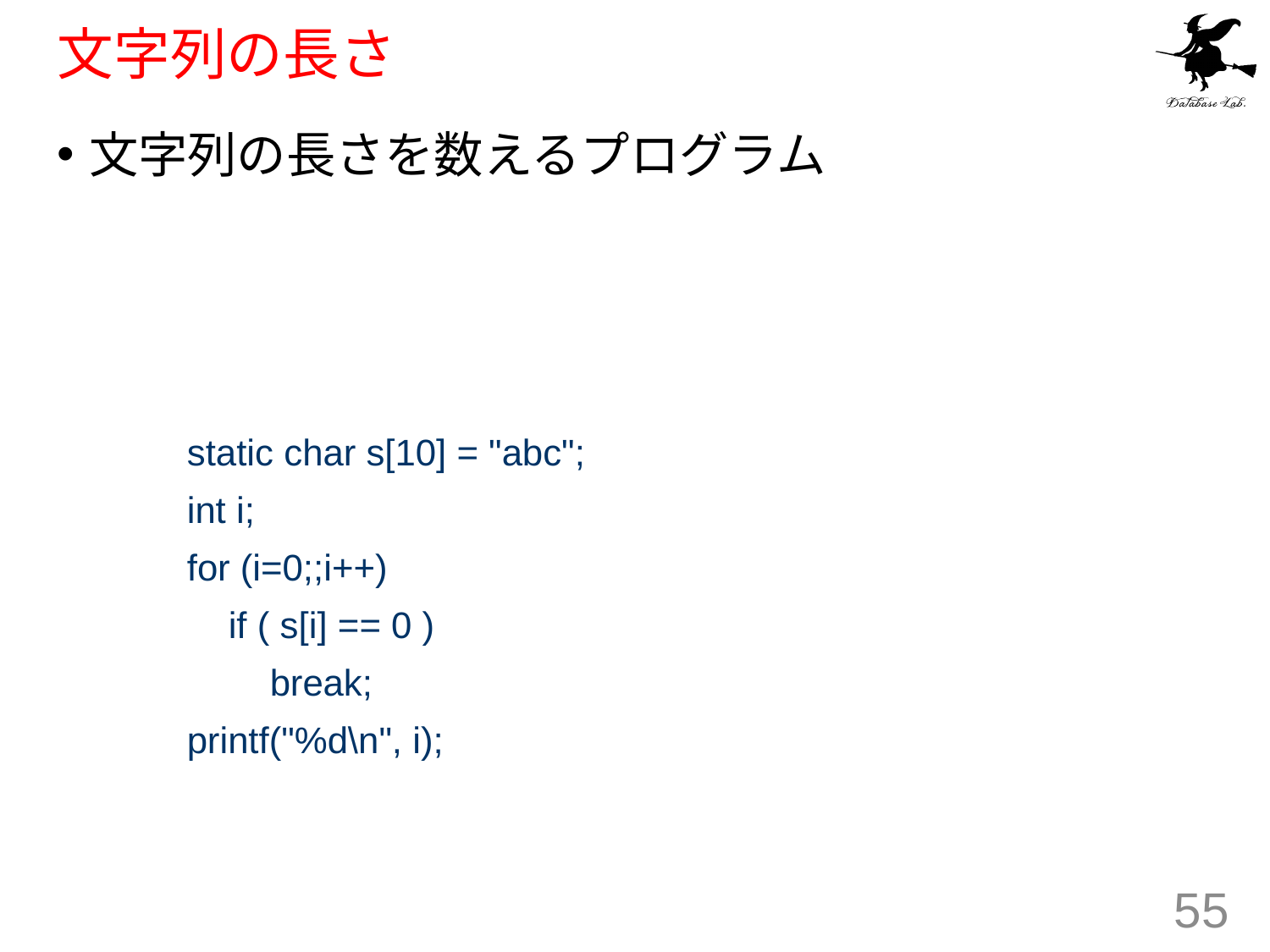

# 文字列の長さ
文字列の長さを数えるプログラム

static char s[10] = "abc";
int i;
for (i=0;;i++)
    if ( s[i] == 0 )
        break;
printf("%d\n", i);

55